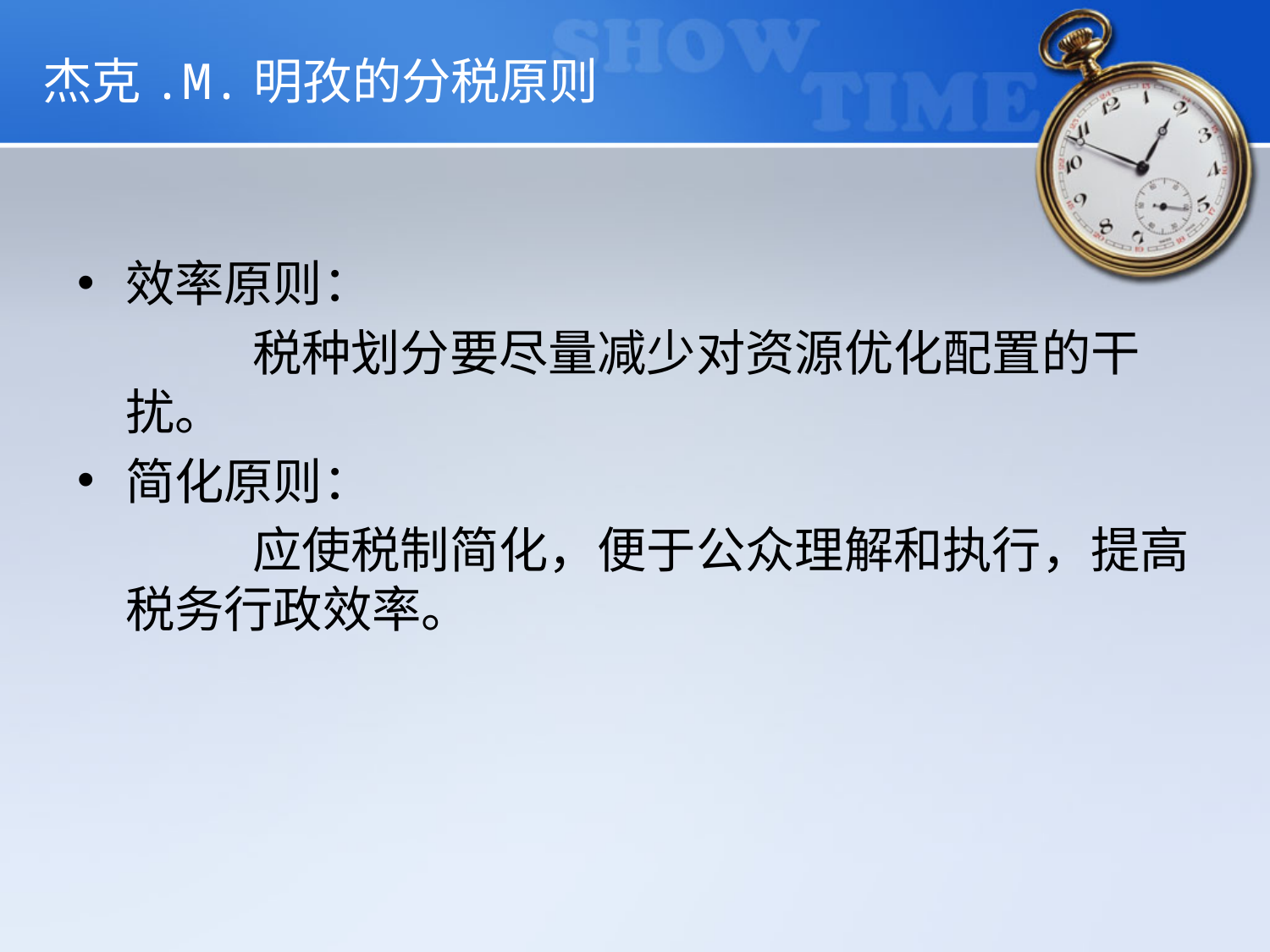

# 杰克.M.明孜的分税原则
效率原则：
		税种划分要尽量减少对资源优化配置的干扰。
简化原则：
		应使税制简化，便于公众理解和执行，提高税务行政效率。